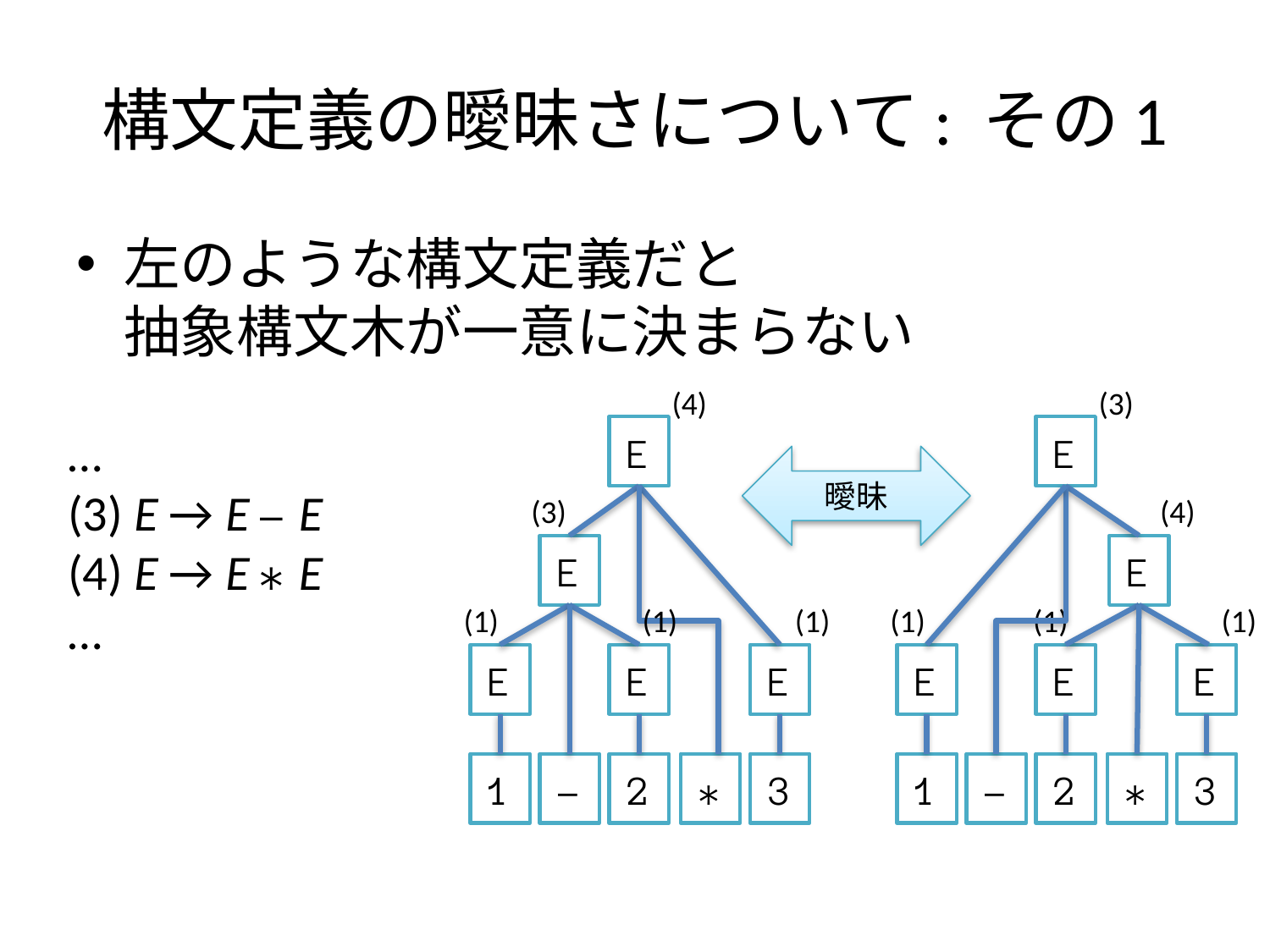

# 構文定義の曖昧さについて: その1
左のような構文定義だと
抽象構文木が一意に決まらない
(4)
(3)
…
(3) E → E - E
(4) E → E * E
…
E
E
曖昧
(3)
(4)
E
E
(1)
(1)
(1)
(1)
(1)
(1)
E
E
E
E
E
E
1
-
2
*
3
1
-
2
*
3